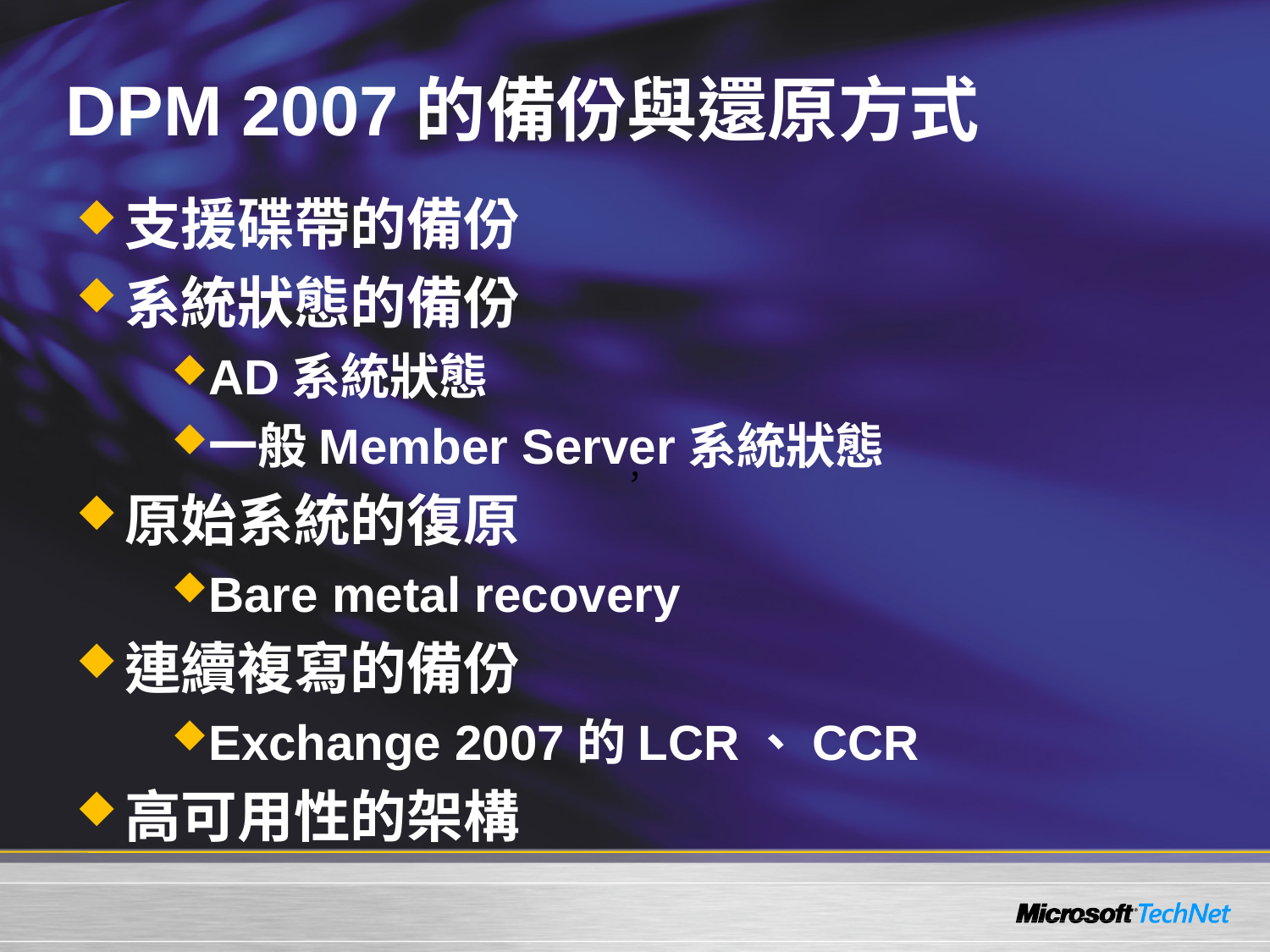

# DPM 2007的備份與還原方式
支援碟帶的備份
系統狀態的備份
AD系統狀態
一般Member Server系統狀態
原始系統的復原
Bare metal recovery
連續複寫的備份
Exchange 2007的LCR、CCR
高可用性的架構